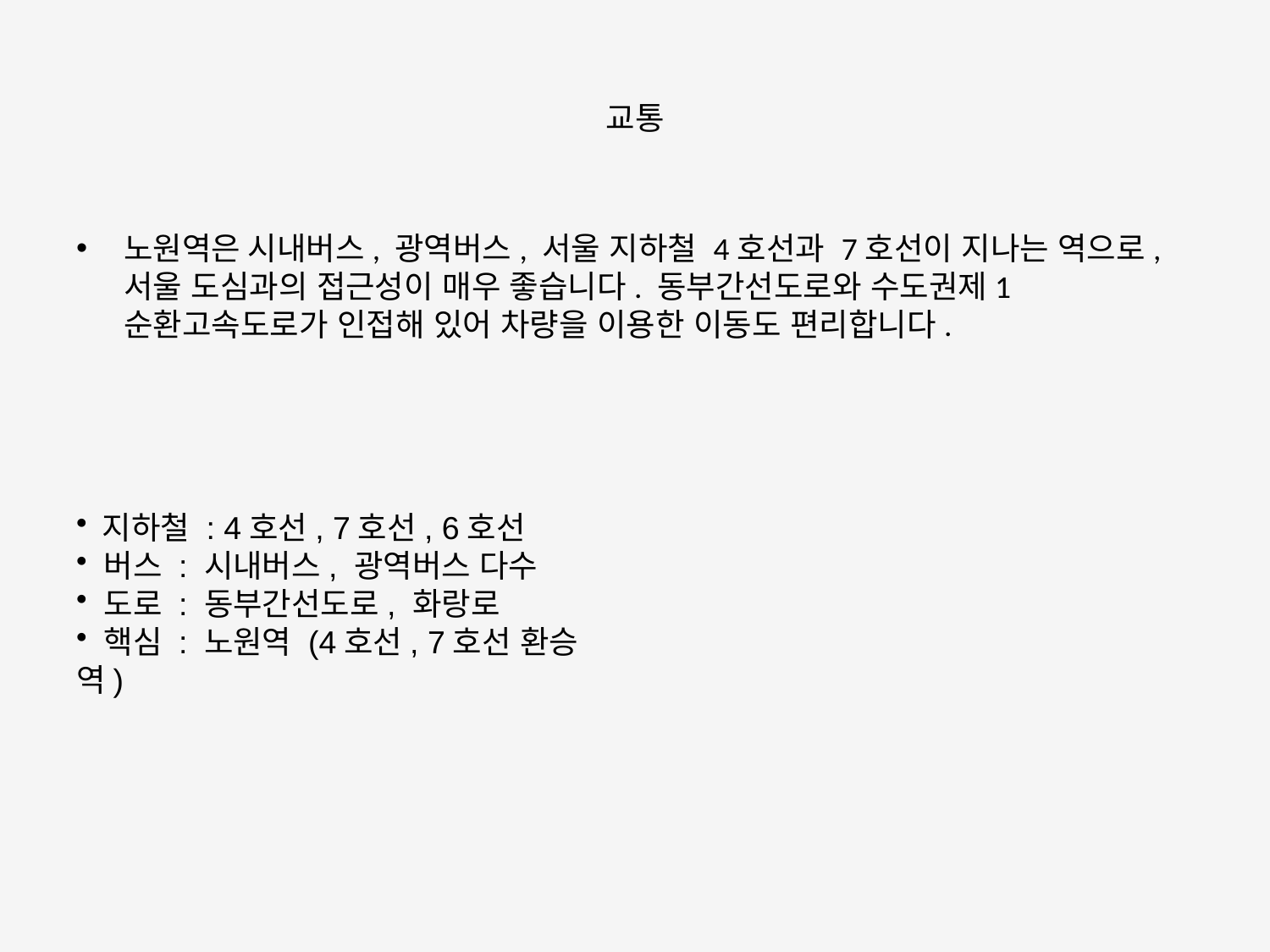

# 교통
노원역은 시내버스, 광역버스, 서울 지하철 4호선과 7호선이 지나는 역으로, 서울 도심과의 접근성이 매우 좋습니다. 동부간선도로와 수도권제1순환고속도로가 인접해 있어 차량을 이용한 이동도 편리합니다.
 지하철 : 4호선, 7호선, 6호선
 버스 : 시내버스, 광역버스 다수
 도로 : 동부간선도로, 화랑로
 핵심 : 노원역 (4호선, 7호선 환승역)